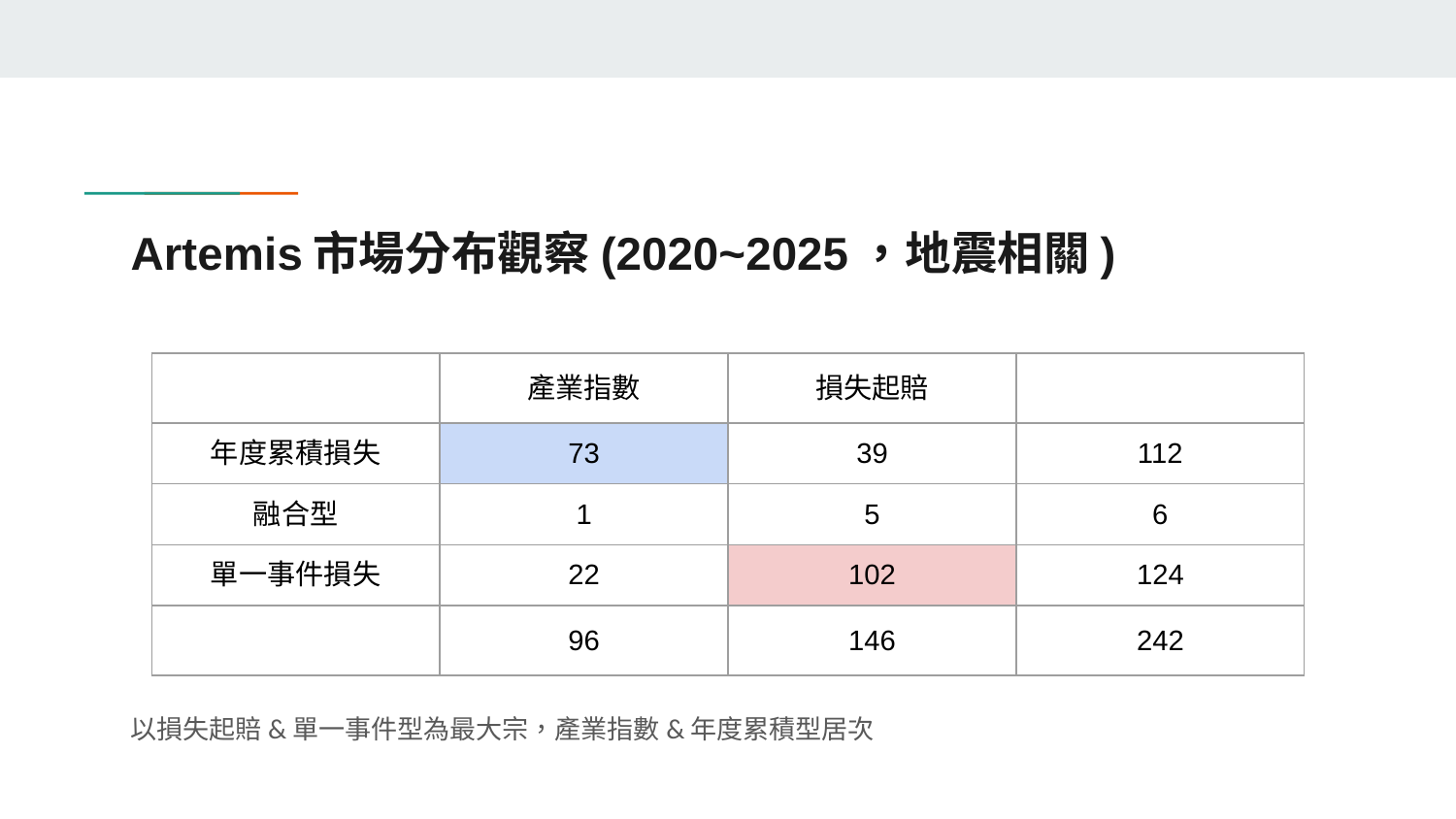

# Artemis市場分布觀察(2020~2025，地震相關)
以損失起賠&單一事件型為最大宗，產業指數&年度累積型居次

|  | 產業指數 | 損失起賠 |  |
| --- | --- | --- | --- |
| 年度累積損失 | 73 | 39 | 112 |
| 融合型 | 1 | 5 | 6 |
| 單一事件損失 | 22 | 102 | 124 |
|  | 96 | 146 | 242 |